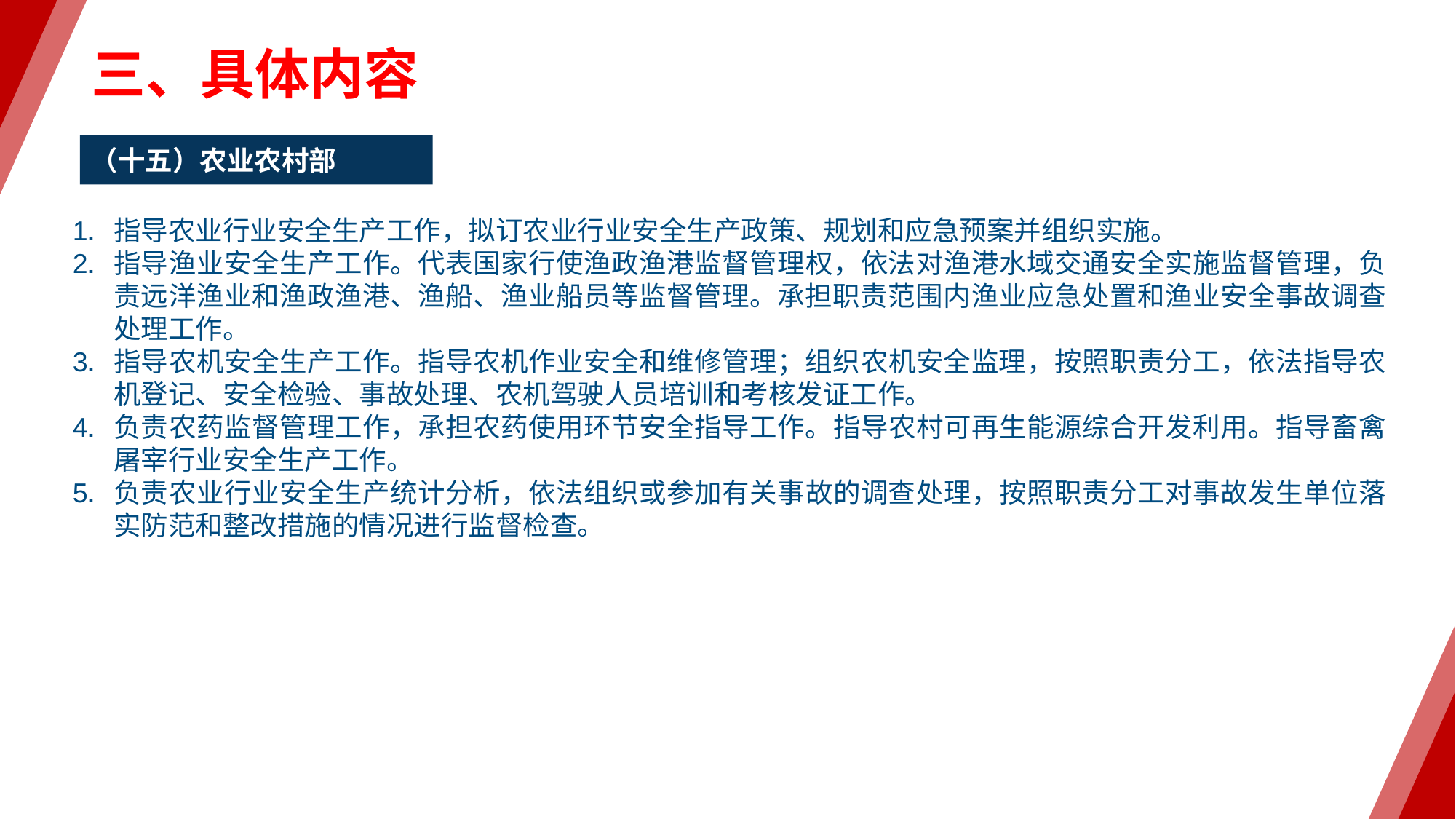

三、具体内容
（十五）农业农村部
指导农业行业安全生产工作，拟订农业行业安全生产政策、规划和应急预案并组织实施。
指导渔业安全生产工作。代表国家行使渔政渔港监督管理权，依法对渔港水域交通安全实施监督管理，负责远洋渔业和渔政渔港、渔船、渔业船员等监督管理。承担职责范围内渔业应急处置和渔业安全事故调查处理工作。
指导农机安全生产工作。指导农机作业安全和维修管理；组织农机安全监理，按照职责分工，依法指导农机登记、安全检验、事故处理、农机驾驶人员培训和考核发证工作。
负责农药监督管理工作，承担农药使用环节安全指导工作。指导农村可再生能源综合开发利用。指导畜禽屠宰行业安全生产工作。
负责农业行业安全生产统计分析，依法组织或参加有关事故的调查处理，按照职责分工对事故发生单位落实防范和整改措施的情况进行监督检查。